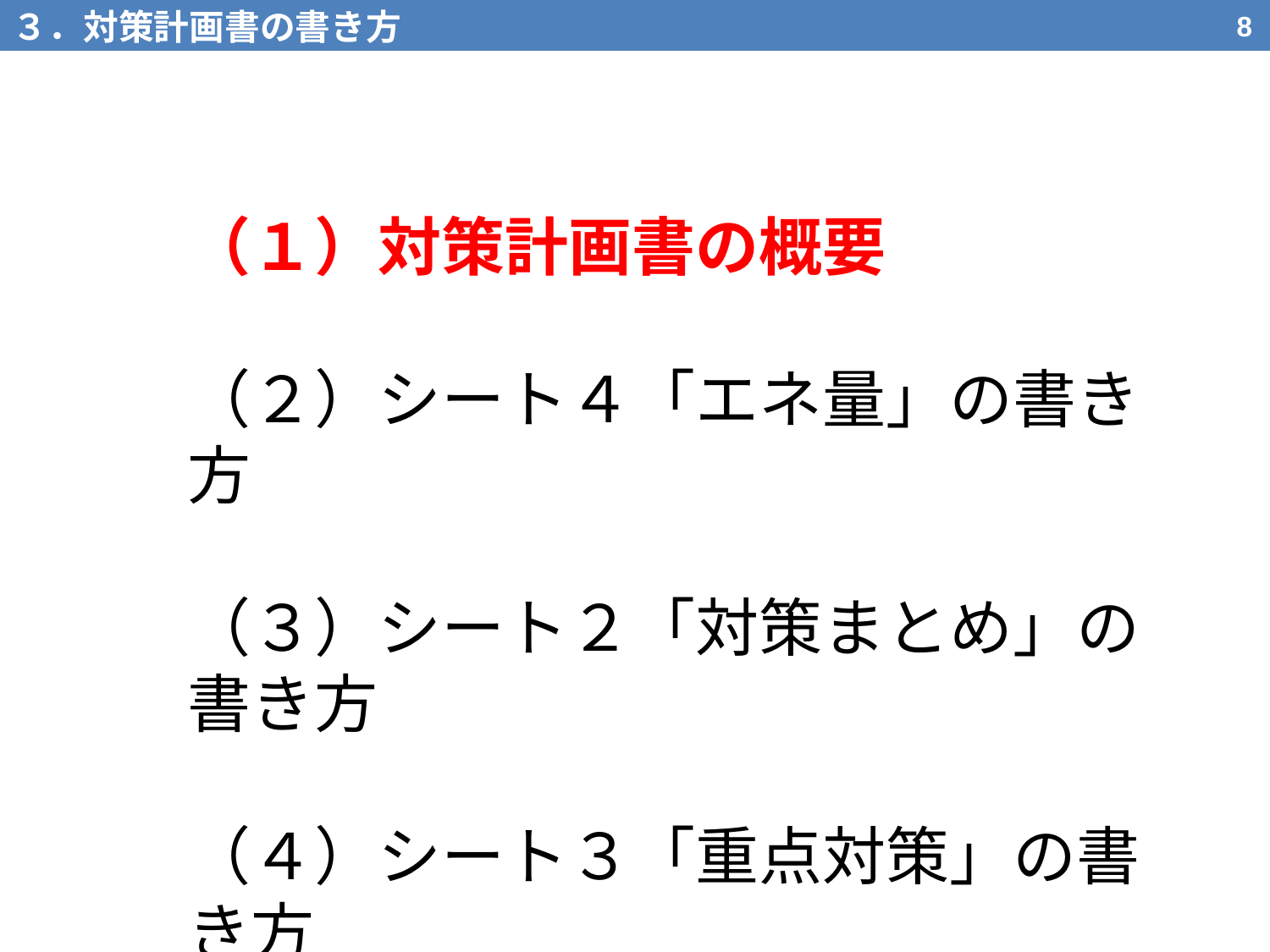

３．対策計画書の書き方
8
（１）対策計画書の概要

（２）シート４「エネ量」の書き方

（３）シート２「対策まとめ」の書き方

（４）シート３「重点対策」の書き方